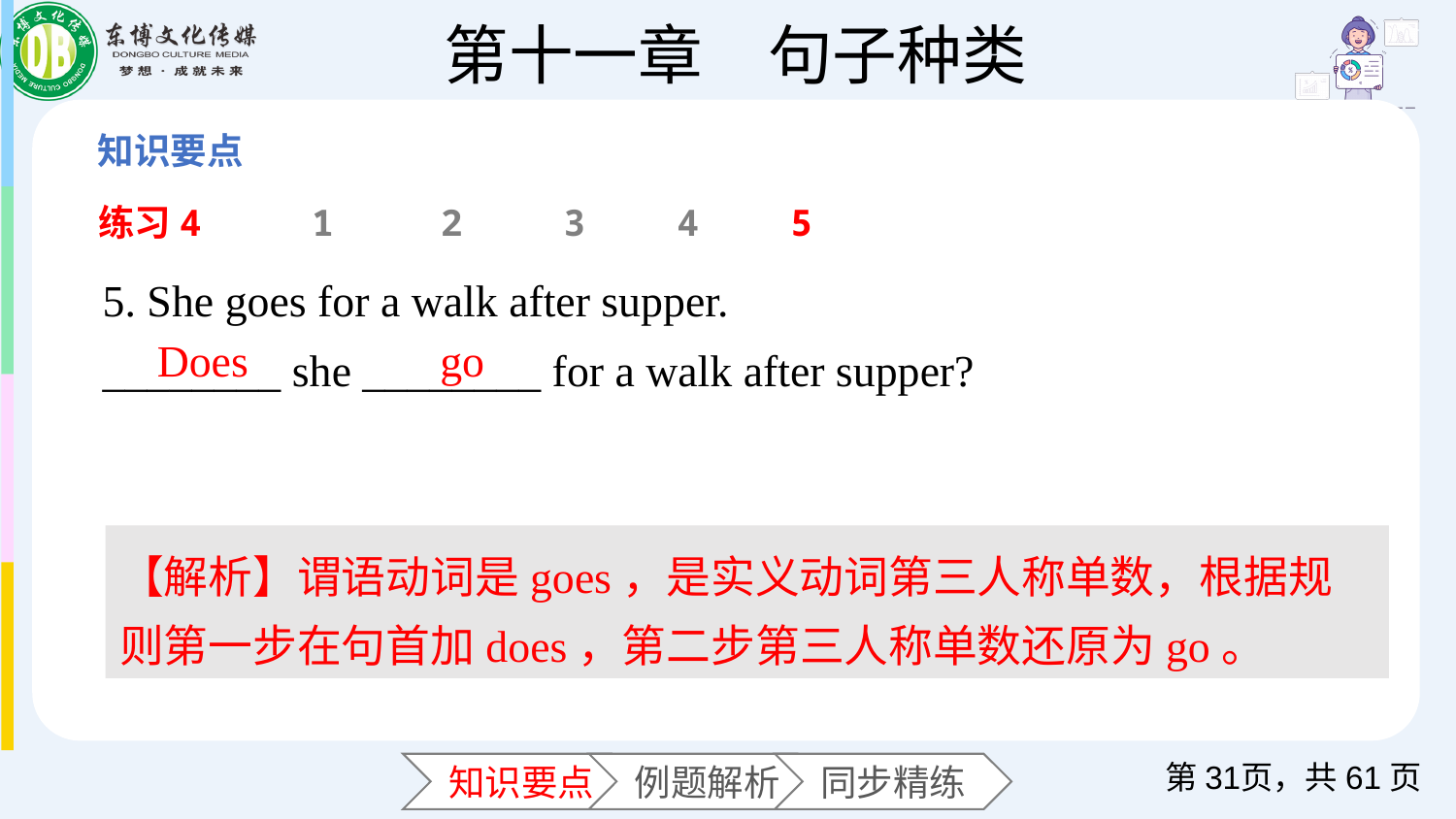

练习4
1
2
3
4
5
5. She goes for a walk after supper.
________ she ________ for a walk after supper?
Does
go
【解析】谓语动词是goes，是实义动词第三人称单数，根据规则第一步在句首加does，第二步第三人称单数还原为go。